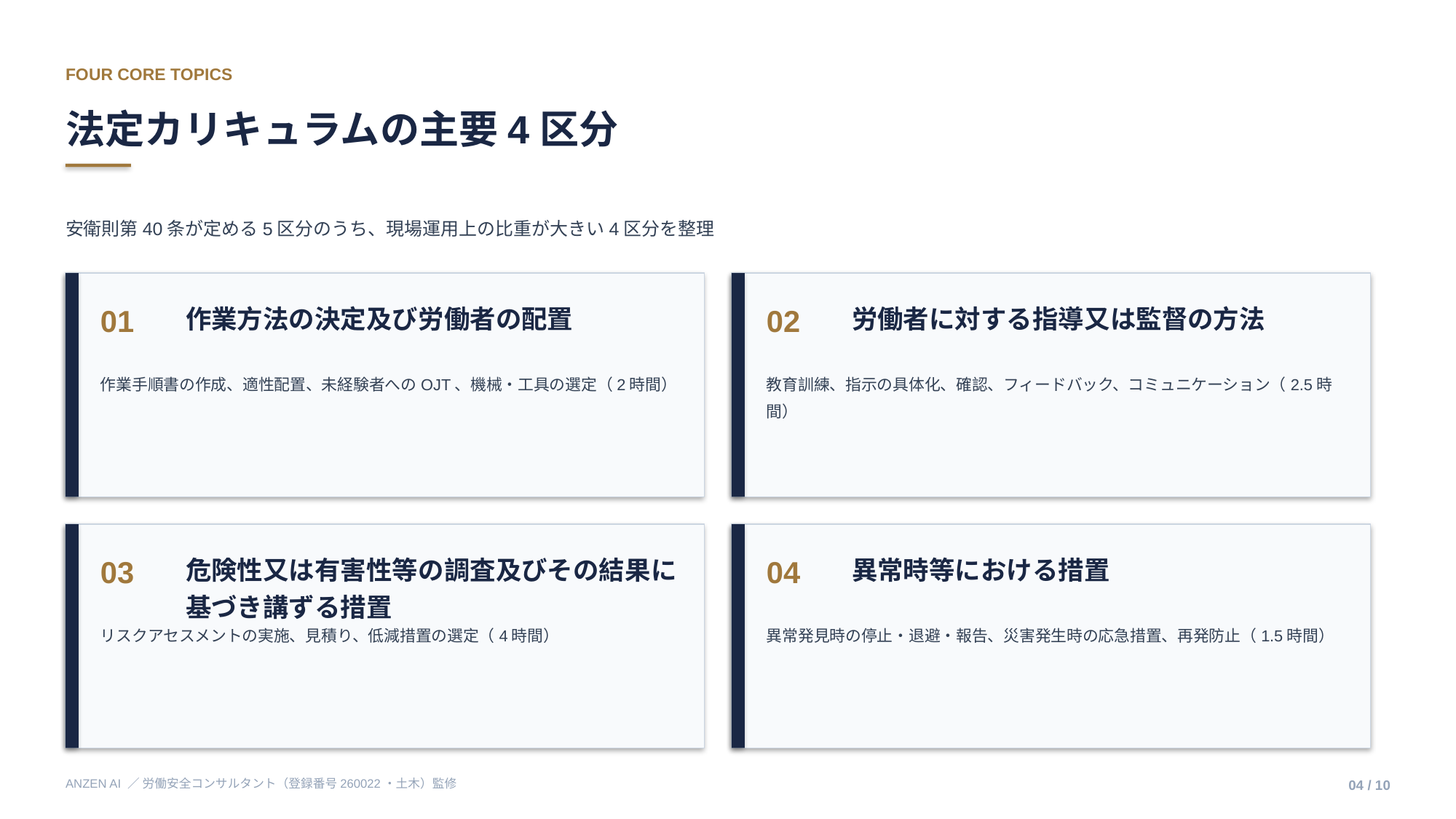

FOUR CORE TOPICS
法定カリキュラムの主要4区分

安衛則第40条が定める5区分のうち、現場運用上の比重が大きい4区分を整理

01
02
作業方法の決定及び労働者の配置
労働者に対する指導又は監督の方法
作業手順書の作成、適性配置、未経験者へのOJT、機械・工具の選定（2時間）
教育訓練、指示の具体化、確認、フィードバック、コミュニケーション（2.5時間）

03
04
危険性又は有害性等の調査及びその結果に基づき講ずる措置
異常時等における措置
リスクアセスメントの実施、見積り、低減措置の選定（4時間）
異常発見時の停止・退避・報告、災害発生時の応急措置、再発防止（1.5時間）
ANZEN AI ／ 労働安全コンサルタント（登録番号260022・土木）監修
04 / 10